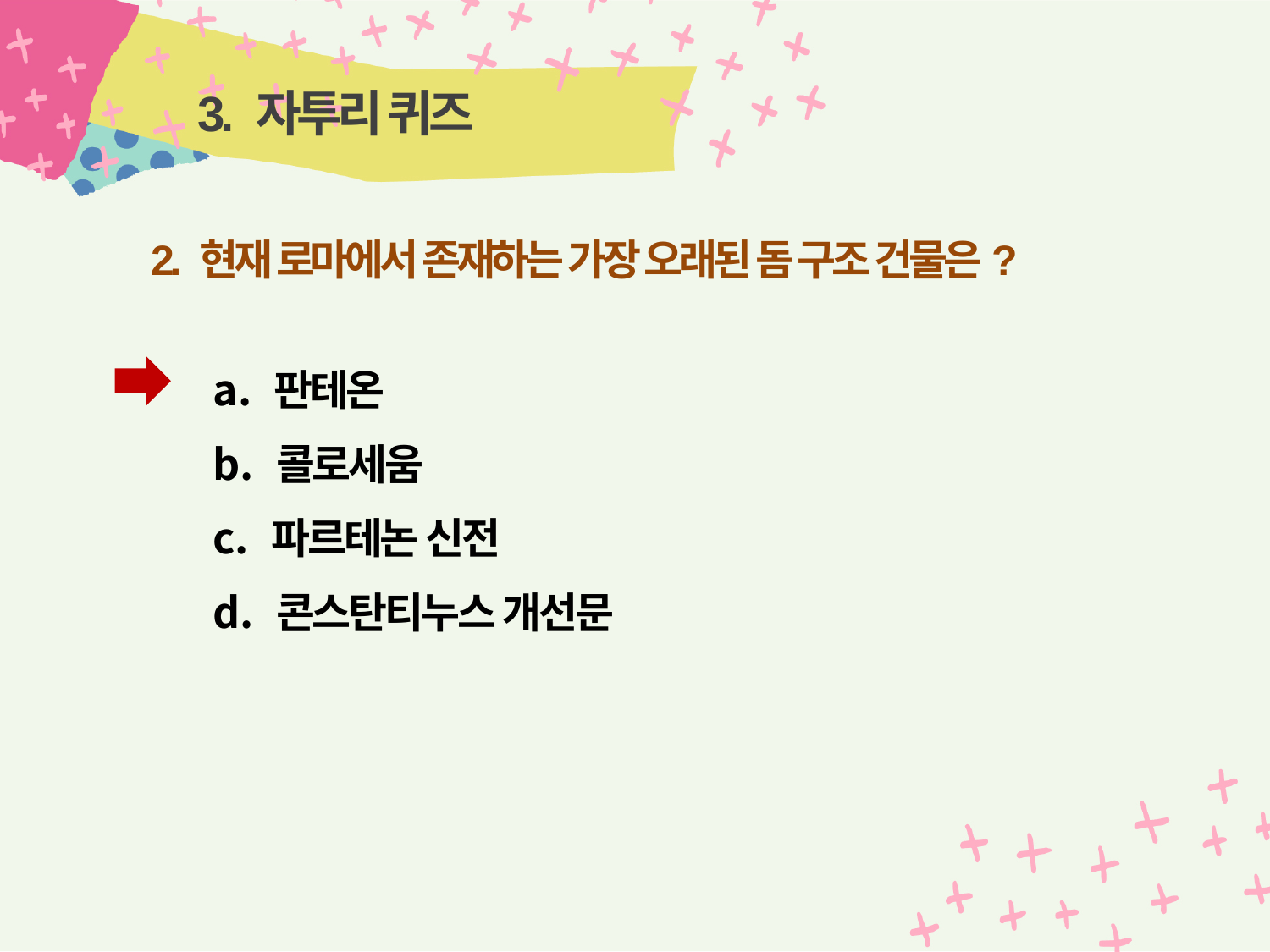

# 3. 자투리 퀴즈
2. 현재 로마에서 존재하는 가장 오래된 돔 구조 건물은?

 판테온
 콜로세움
 파르테논 신전
 콘스탄티누스 개선문